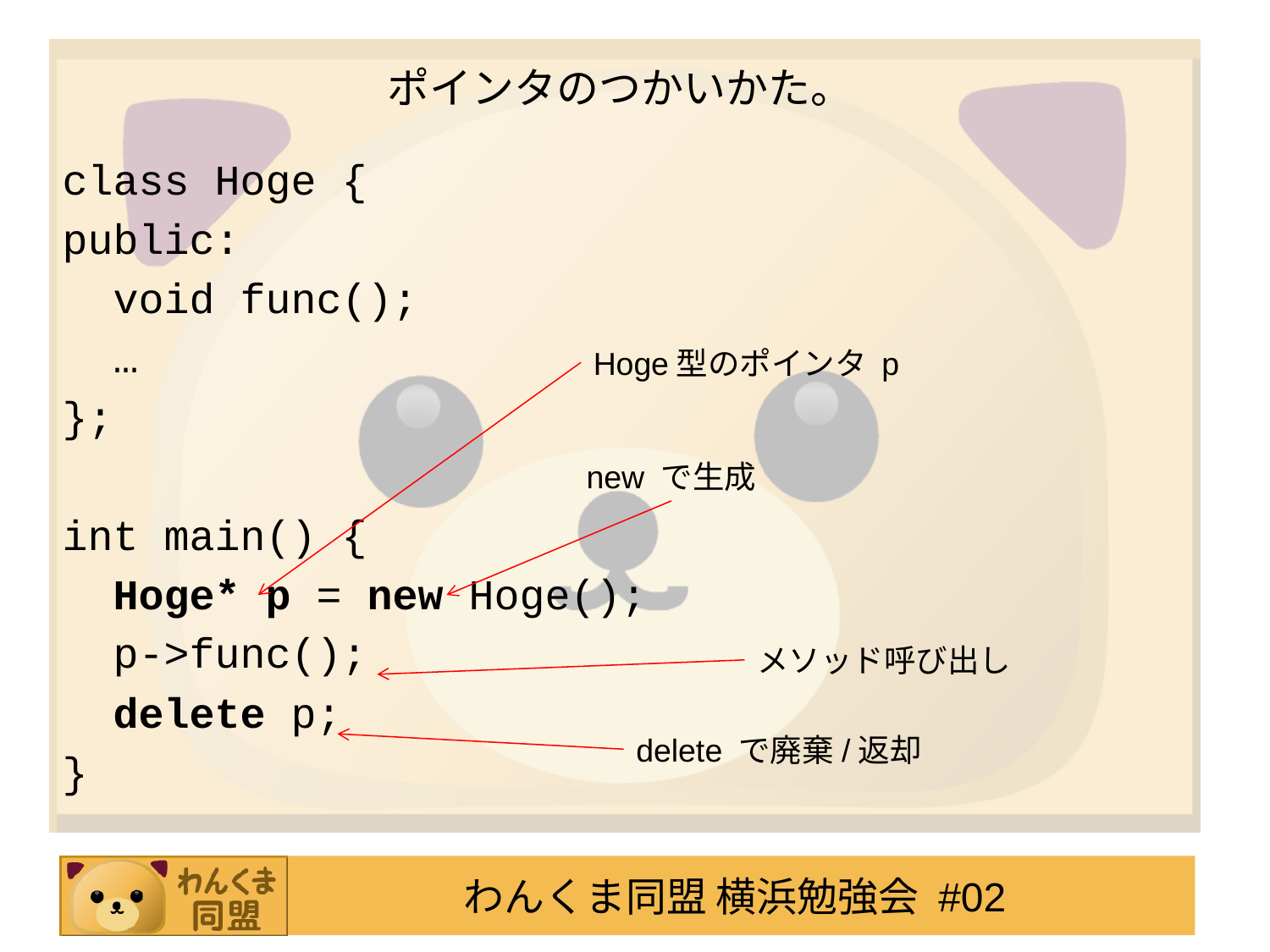

# ポインタのつかいかた。
class Hoge {
public:
  void func();
  …
};

int main() {
  Hoge* p = new Hoge();
  p->func();
  delete p;
}

Hoge型のポインタ p
new で生成
メソッド呼び出し
delete で廃棄/返却